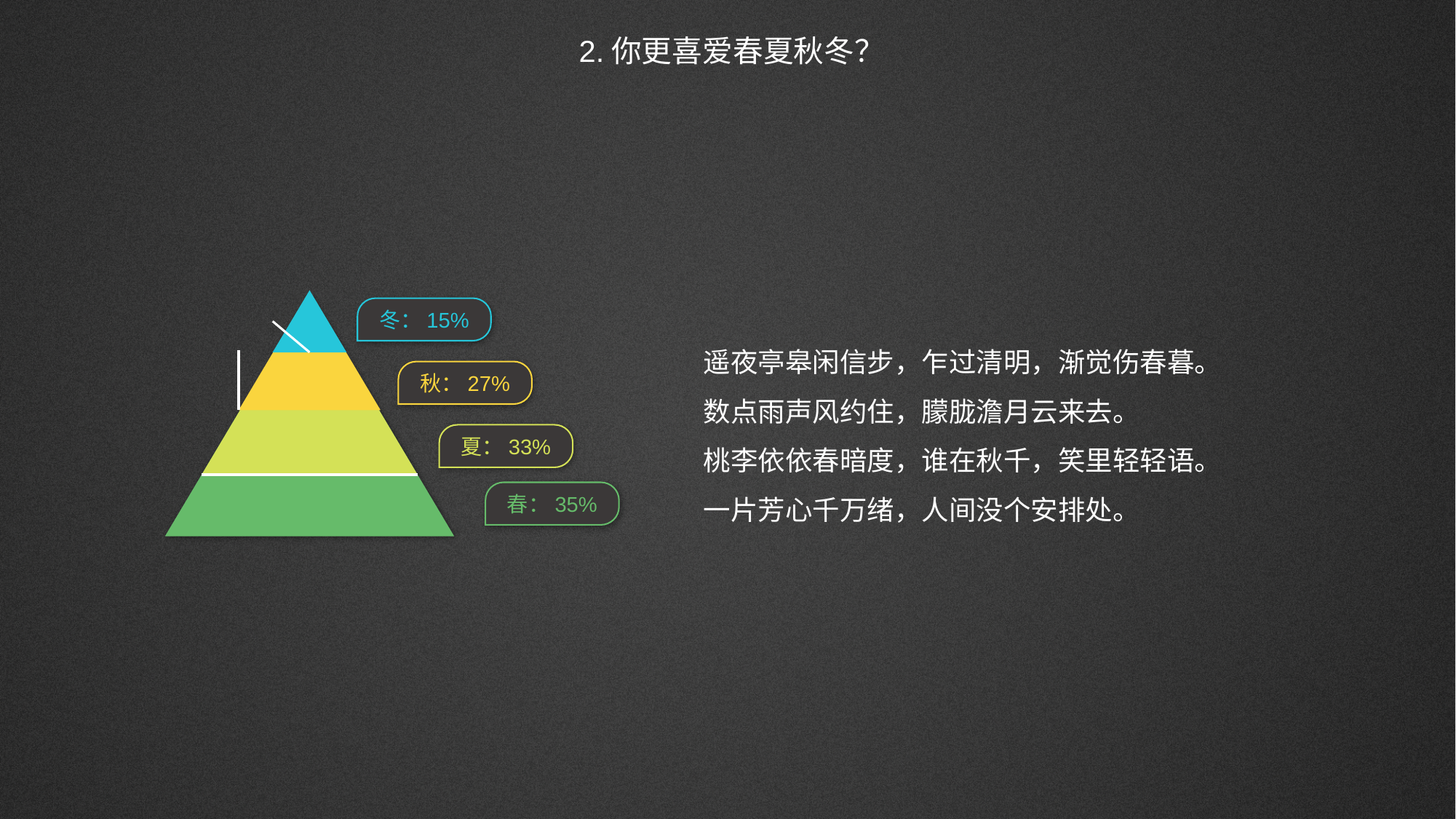

2.你更喜爱春夏秋冬？

冬：15%
遥夜亭皋闲信步，乍过清明，渐觉伤春暮。
数点雨声风约住，朦胧澹月云来去。
桃李依依春暗度，谁在秋千，笑里轻轻语。
一片芳心千万绪，人间没个安排处。
秋：27%
夏：33%
春：35%